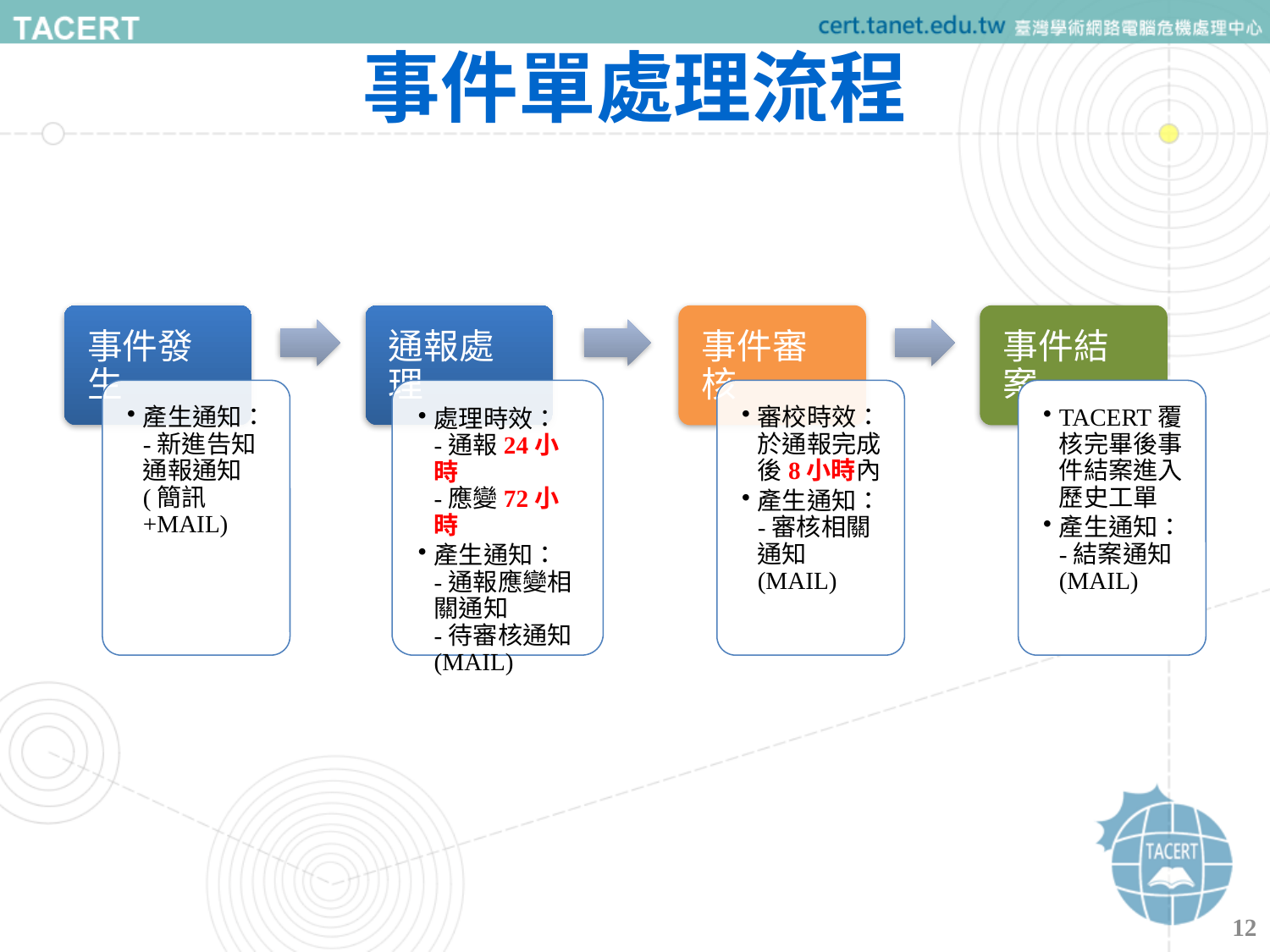

# 事件單處理流程
事件發生
產生通知：
-新進告知通報通知
(簡訊+MAIL)

通報處理
處理時效：
-通報24小時
-應變72小時
產生通知：
-通報應變相關通知
-待審核通知
(MAIL)

事件審核
審校時效：
於通報完成後8小時內
產生通知：
-審核相關通知
(MAIL)

事件結案
TACERT覆核完畢後事件結案進入 歷史工單
產生通知：
-結案通知(MAIL)
12